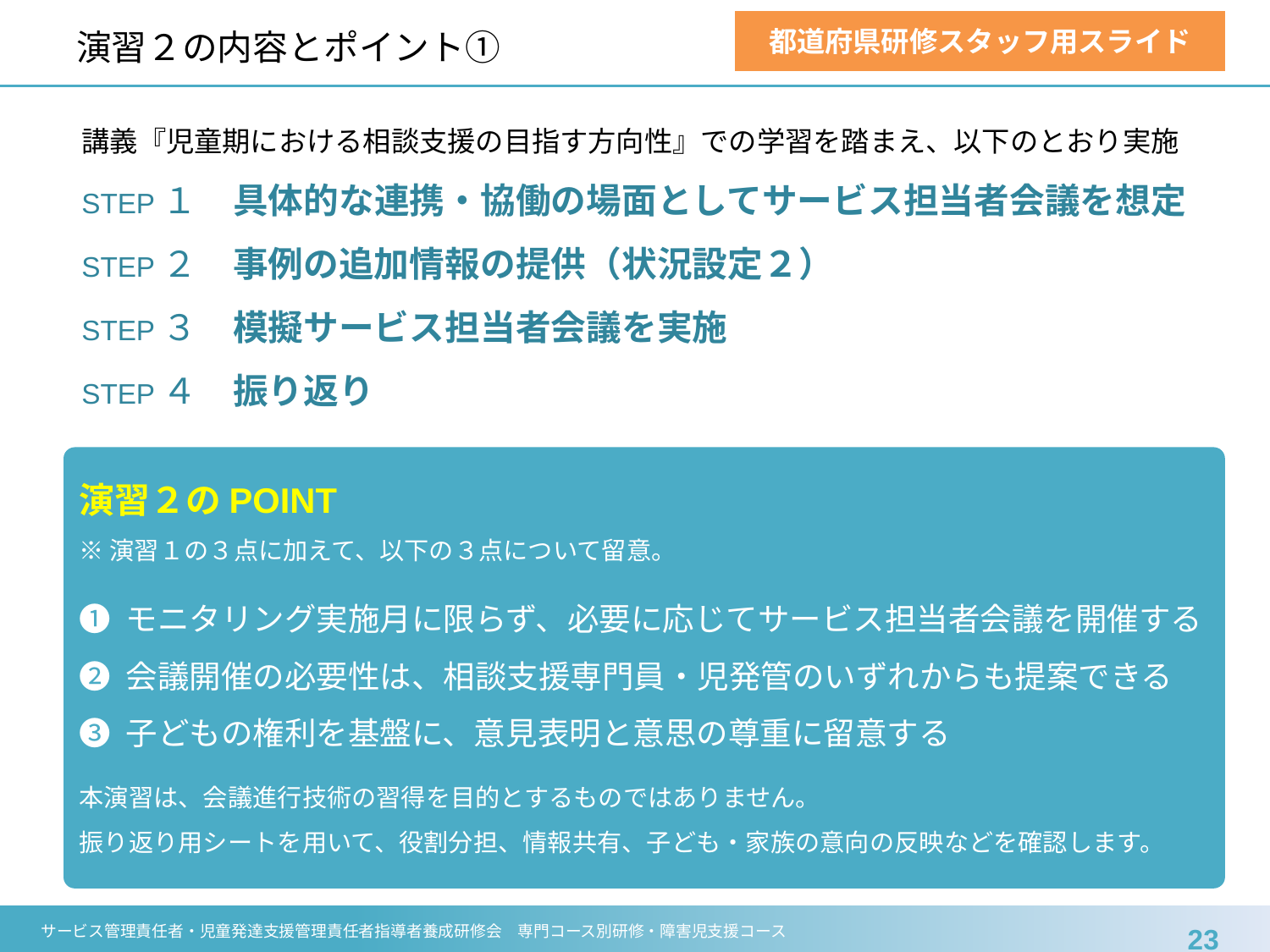

# 演習２の内容とポイント①
都道府県研修スタッフ用スライド
講義『児童期における相談支援の目指す方向性』での学習を踏まえ、以下のとおり実施
STEP１　具体的な連携・協働の場面としてサービス担当者会議を想定
STEP２　事例の追加情報の提供（状況設定２）
STEP３　模擬サービス担当者会議を実施
STEP４　振り返り
演習２のPOINT
※演習１の３点に加えて、以下の３点について留意。

➊ モニタリング実施月に限らず、必要に応じてサービス担当者会議を開催する
➋ 会議開催の必要性は、相談支援専門員・児発管のいずれからも提案できる
➌ 子どもの権利を基盤に、意見表明と意思の尊重に留意する

本演習は、会議進行技術の習得を目的とするものではありません。
振り返り用シートを用いて、役割分担、情報共有、子ども・家族の意向の反映などを確認します。
本演習は、会議進行技術の習得を目的とするものではありません。
振り返り用シートを用いて、役割分担、情報共有、子ども・家族の意向の反映などを確認します。